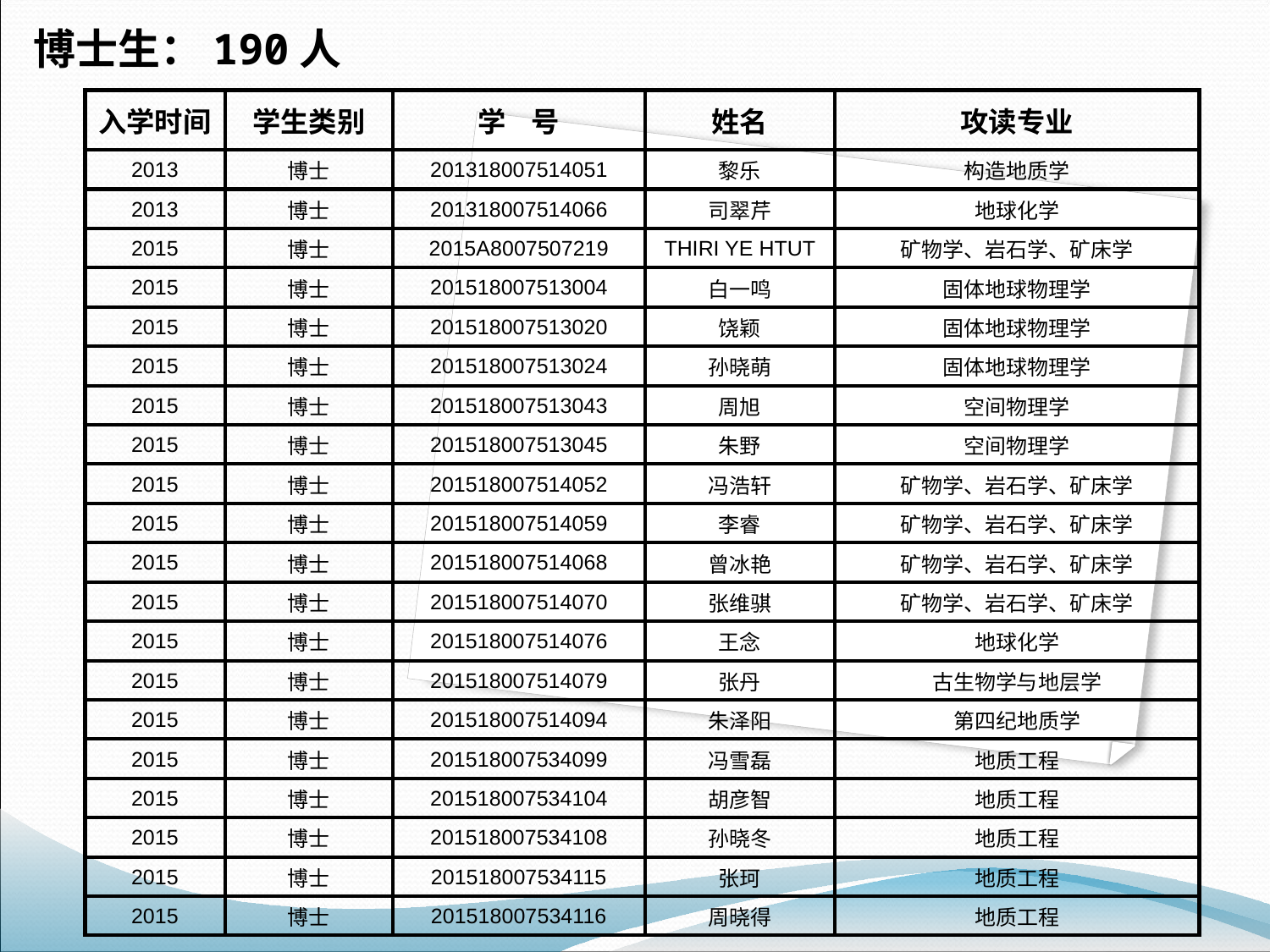

博士生：190人
| 入学时间 | 学生类别 | 学 号 | 姓名 | 攻读专业 |
| --- | --- | --- | --- | --- |
| 2013 | 博士 | 201318007514051 | 黎乐 | 构造地质学 |
| 2013 | 博士 | 201318007514066 | 司翠芹 | 地球化学 |
| 2015 | 博士 | 2015A8007507219 | THIRI YE HTUT | 矿物学、岩石学、矿床学 |
| 2015 | 博士 | 201518007513004 | 白一鸣 | 固体地球物理学 |
| 2015 | 博士 | 201518007513020 | 饶颖 | 固体地球物理学 |
| 2015 | 博士 | 201518007513024 | 孙晓萌 | 固体地球物理学 |
| 2015 | 博士 | 201518007513043 | 周旭 | 空间物理学 |
| 2015 | 博士 | 201518007513045 | 朱野 | 空间物理学 |
| 2015 | 博士 | 201518007514052 | 冯浩轩 | 矿物学、岩石学、矿床学 |
| 2015 | 博士 | 201518007514059 | 李睿 | 矿物学、岩石学、矿床学 |
| 2015 | 博士 | 201518007514068 | 曾冰艳 | 矿物学、岩石学、矿床学 |
| 2015 | 博士 | 201518007514070 | 张维骐 | 矿物学、岩石学、矿床学 |
| 2015 | 博士 | 201518007514076 | 王念 | 地球化学 |
| 2015 | 博士 | 201518007514079 | 张丹 | 古生物学与地层学 |
| 2015 | 博士 | 201518007514094 | 朱泽阳 | 第四纪地质学 |
| 2015 | 博士 | 201518007534099 | 冯雪磊 | 地质工程 |
| 2015 | 博士 | 201518007534104 | 胡彦智 | 地质工程 |
| 2015 | 博士 | 201518007534108 | 孙晓冬 | 地质工程 |
| 2015 | 博士 | 201518007534115 | 张珂 | 地质工程 |
| 2015 | 博士 | 201518007534116 | 周晓得 | 地质工程 |